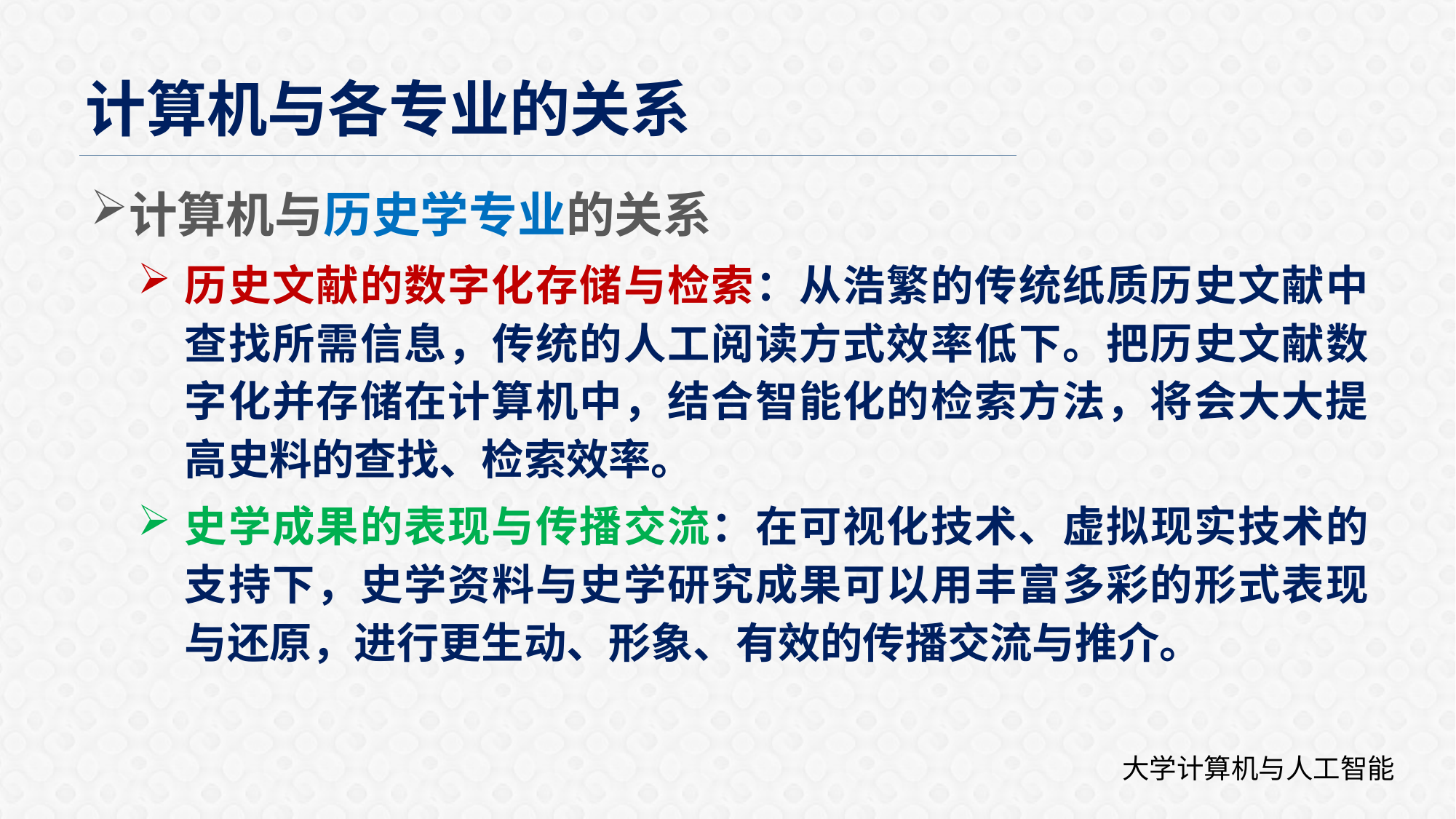

计算机与各专业的关系
计算机与历史学专业的关系
历史文献的数字化存储与检索：从浩繁的传统纸质历史文献中查找所需信息，传统的人工阅读方式效率低下。把历史文献数字化并存储在计算机中，结合智能化的检索方法，将会大大提高史料的查找、检索效率。
史学成果的表现与传播交流：在可视化技术、虚拟现实技术的支持下，史学资料与史学研究成果可以用丰富多彩的形式表现与还原，进行更生动、形象、有效的传播交流与推介。